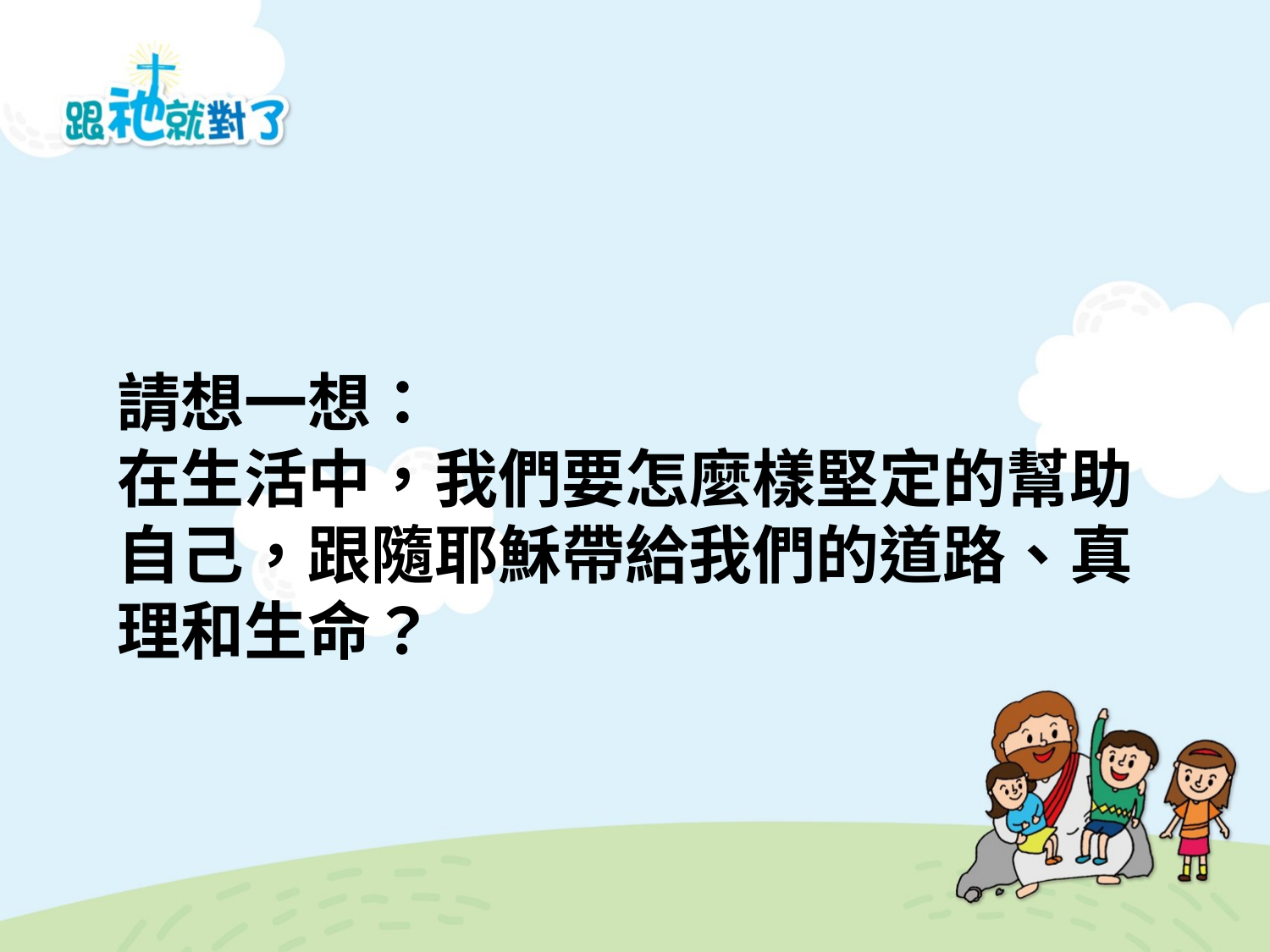

請想一想：
在生活中，我們要怎麼樣堅定的幫助自己，跟隨耶穌帶給我們的道路、真理和生命？